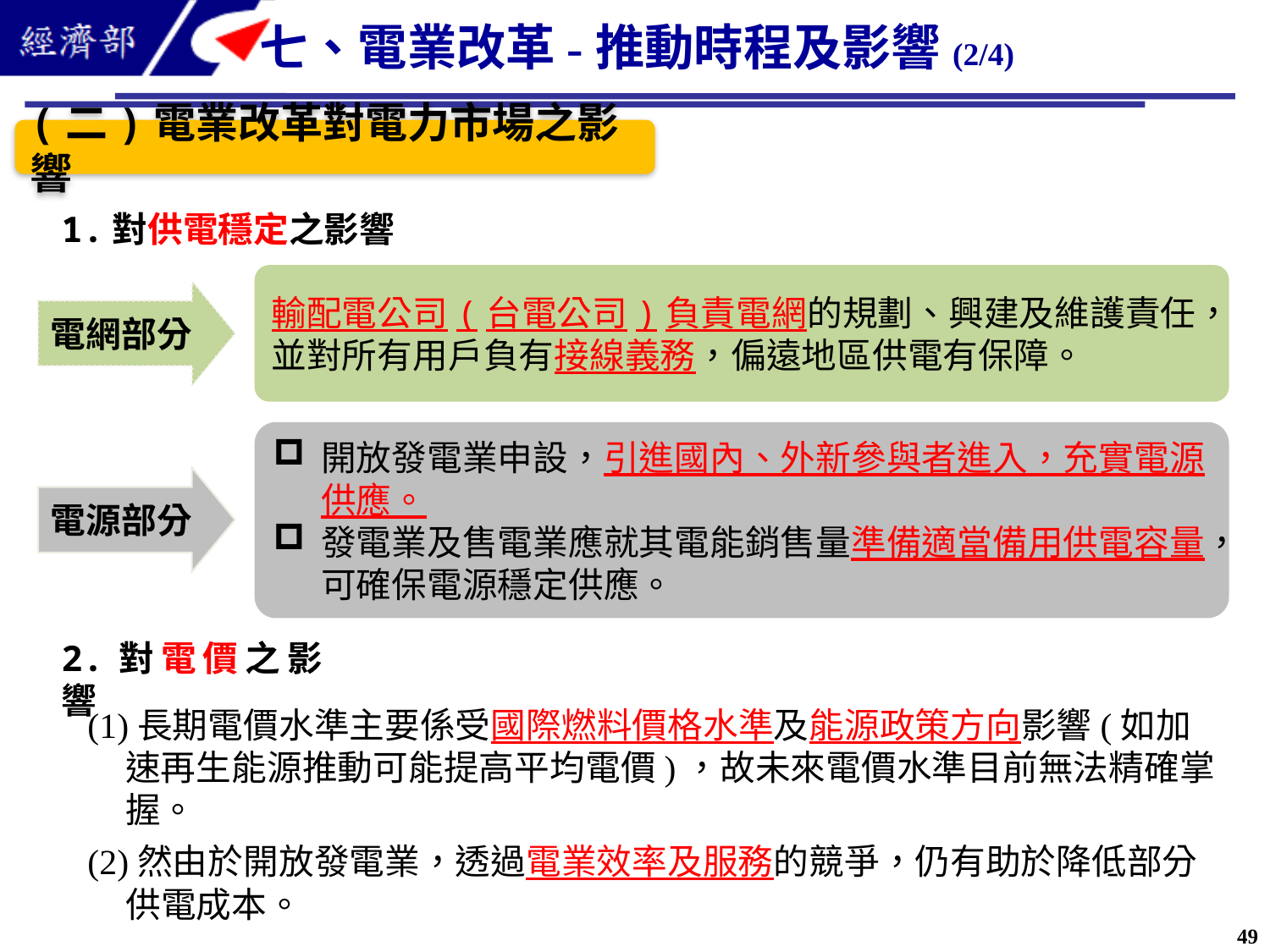

七、電業改革-推動時程及影響(2/4)

(二)電業改革對電力市場之影響
1.對供電穩定之影響
輸配電公司(台電公司)負責電網的規劃、興建及維護責任，
並對所有用戶負有接線義務，偏遠地區供電有保障。
電網部分
開放發電業申設，引進國內、外新參與者進入，充實電源
供應。
發電業及售電業應就其電能銷售量準備適當備用供電容量，
可確保電源穩定供應。
電源部分
2.對電價之影響
(1)長期電價水準主要係受國際燃料價格水準及能源政策方向影響(如加速再生能源推動可能提高平均電價)，故未來電價水準目前無法精確掌握。
(2)然由於開放發電業，透過電業效率及服務的競爭，仍有助於降低部分供電成本。
49